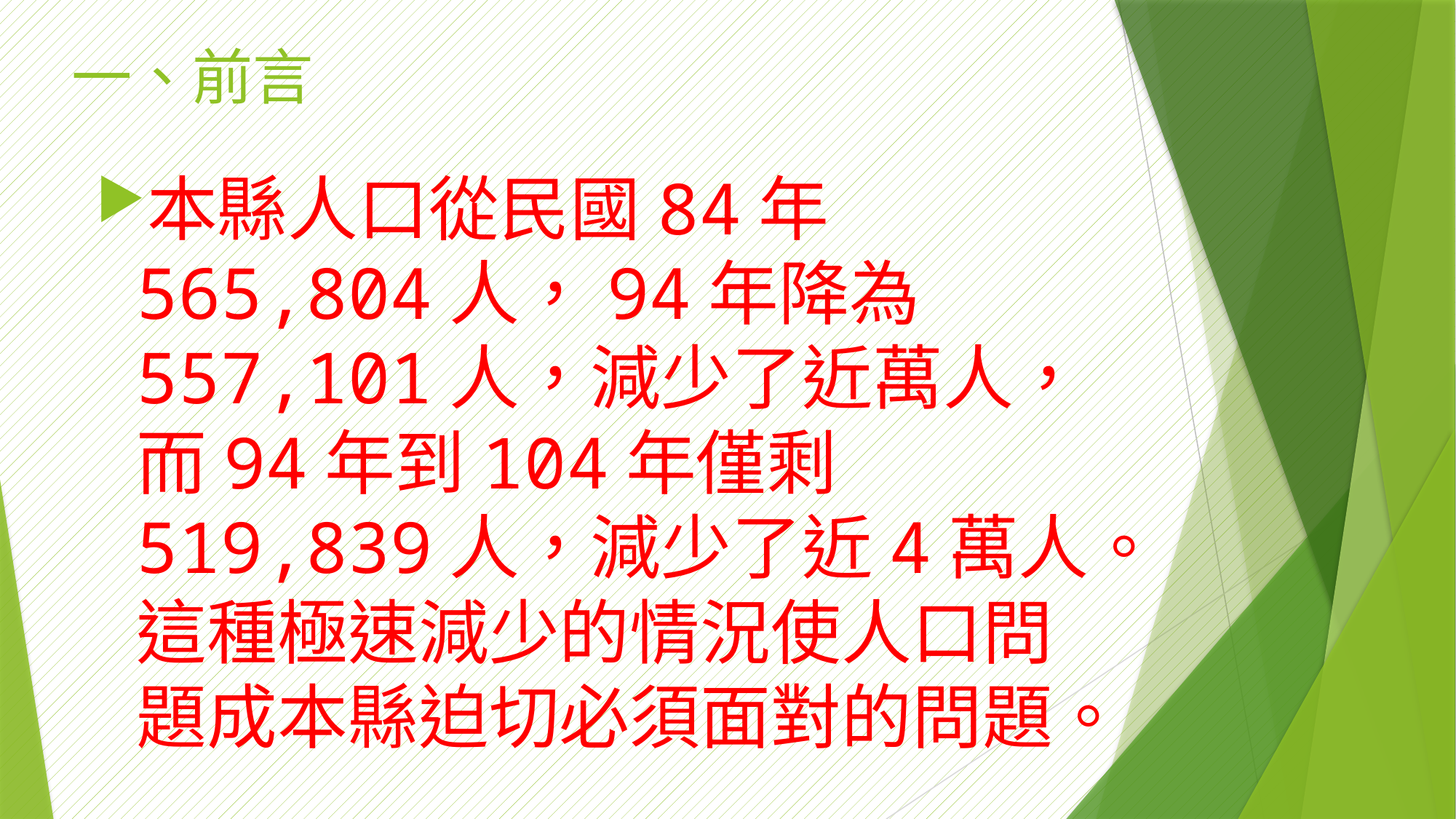

# 一、前言
本縣人口從民國84年565,804人，94年降為557,101人，減少了近萬人，而94年到104年僅剩519,839人，減少了近4萬人。這種極速減少的情況使人口問題成本縣迫切必須面對的問題。